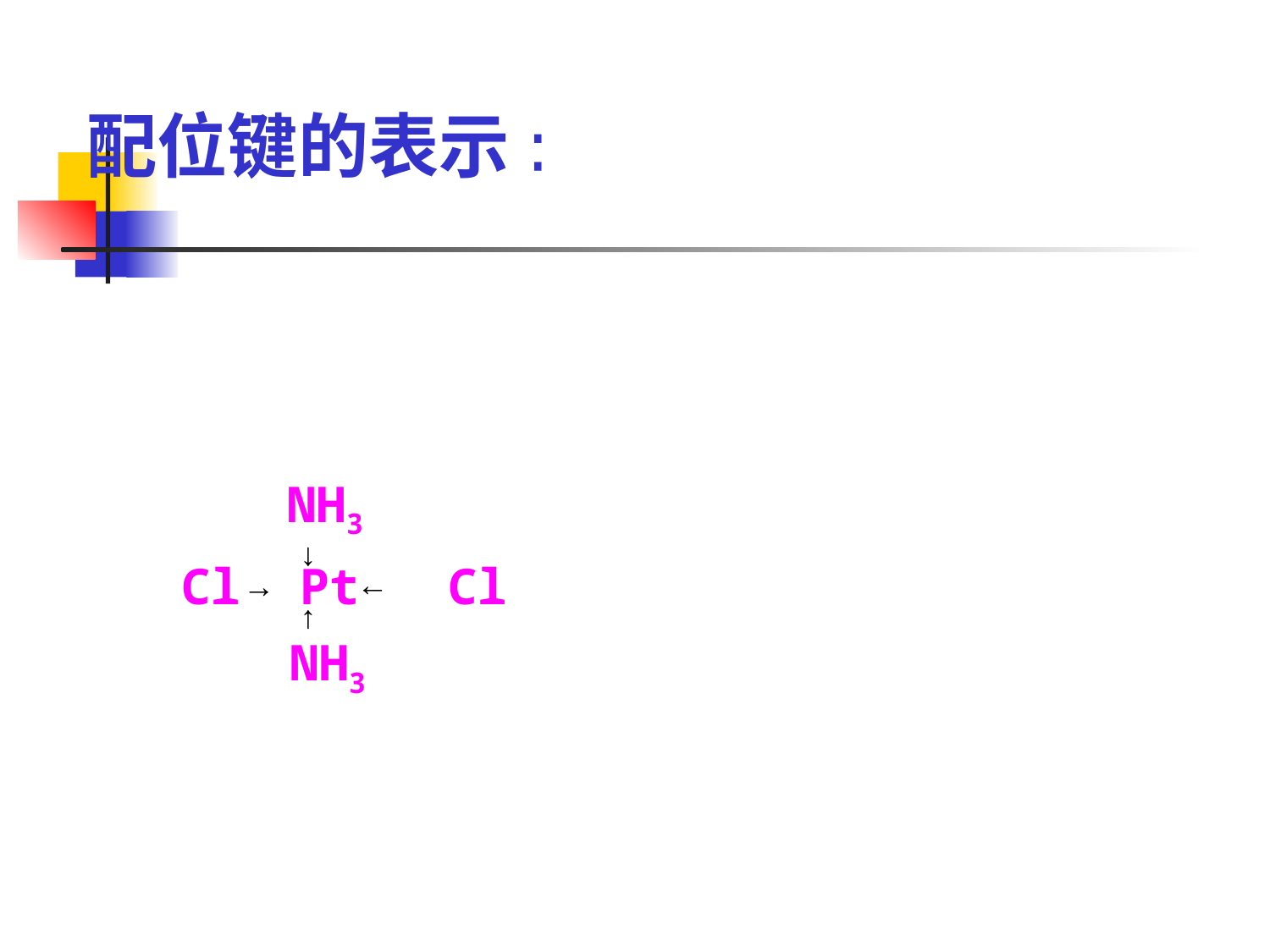

配位键的表示:
NH3
Cl  Pt   Cl
NH3
↓
←
→
↑